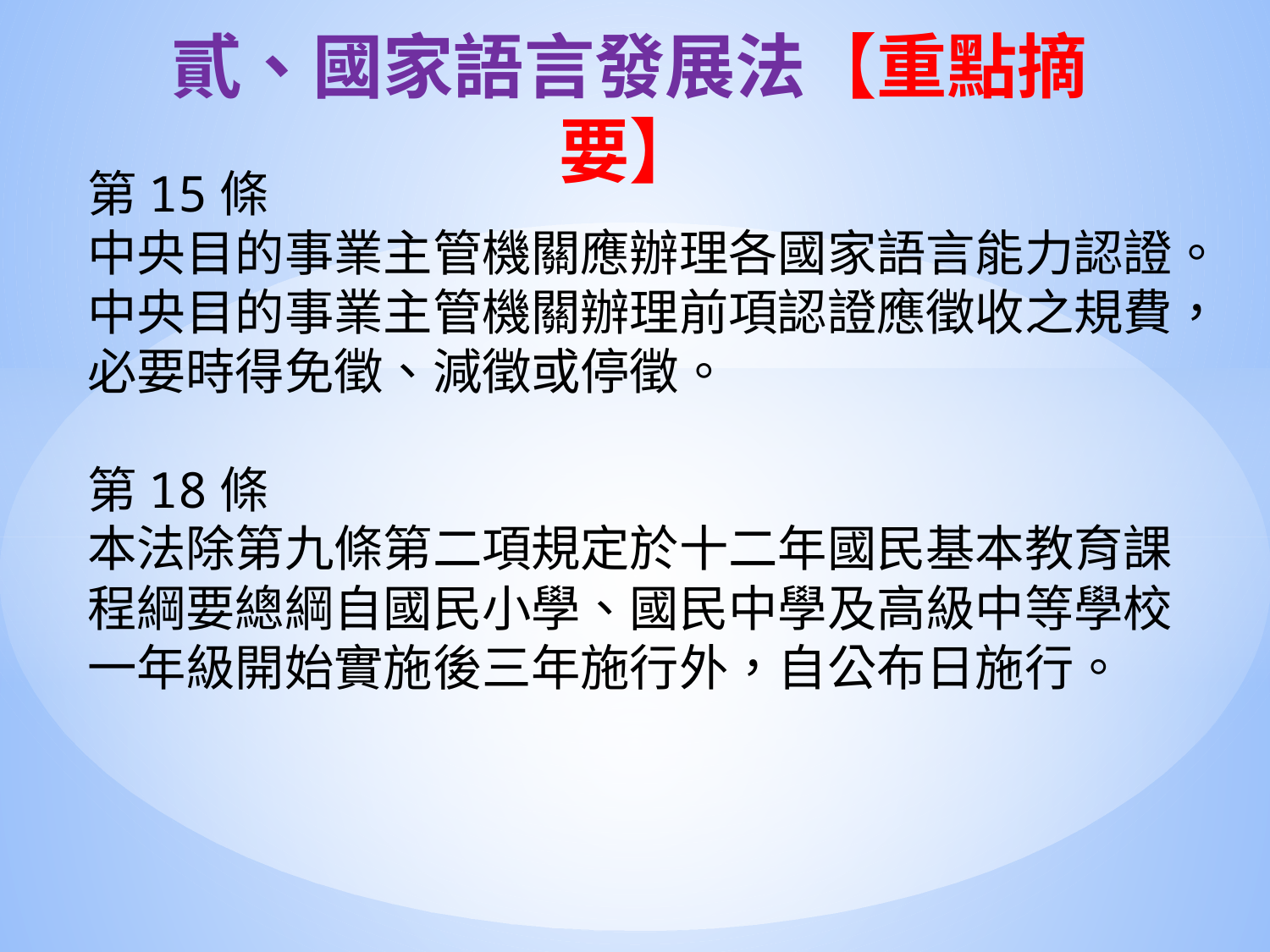

貳、國家語言發展法【重點摘要】
第15條
中央目的事業主管機關應辦理各國家語言能力認證。
中央目的事業主管機關辦理前項認證應徵收之規費，必要時得免徵、減徵或停徵。

第18條
本法除第九條第二項規定於十二年國民基本教育課程綱要總綱自國民小學、國民中學及高級中等學校一年級開始實施後三年施行外，自公布日施行。